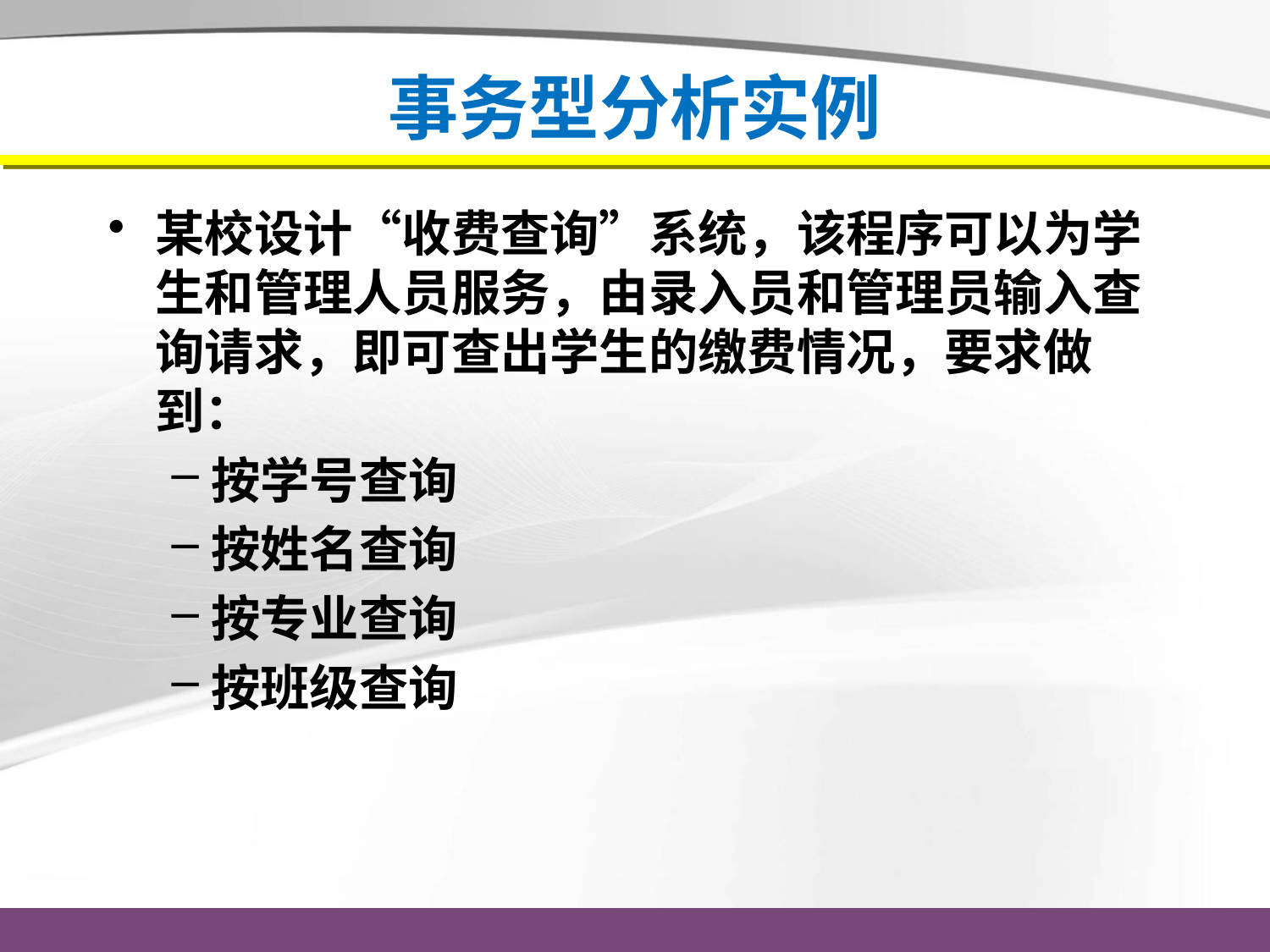

# 事务型分析实例
某校设计“收费查询”系统，该程序可以为学生和管理人员服务，由录入员和管理员输入查询请求，即可查出学生的缴费情况，要求做到：
按学号查询
按姓名查询
按专业查询
按班级查询